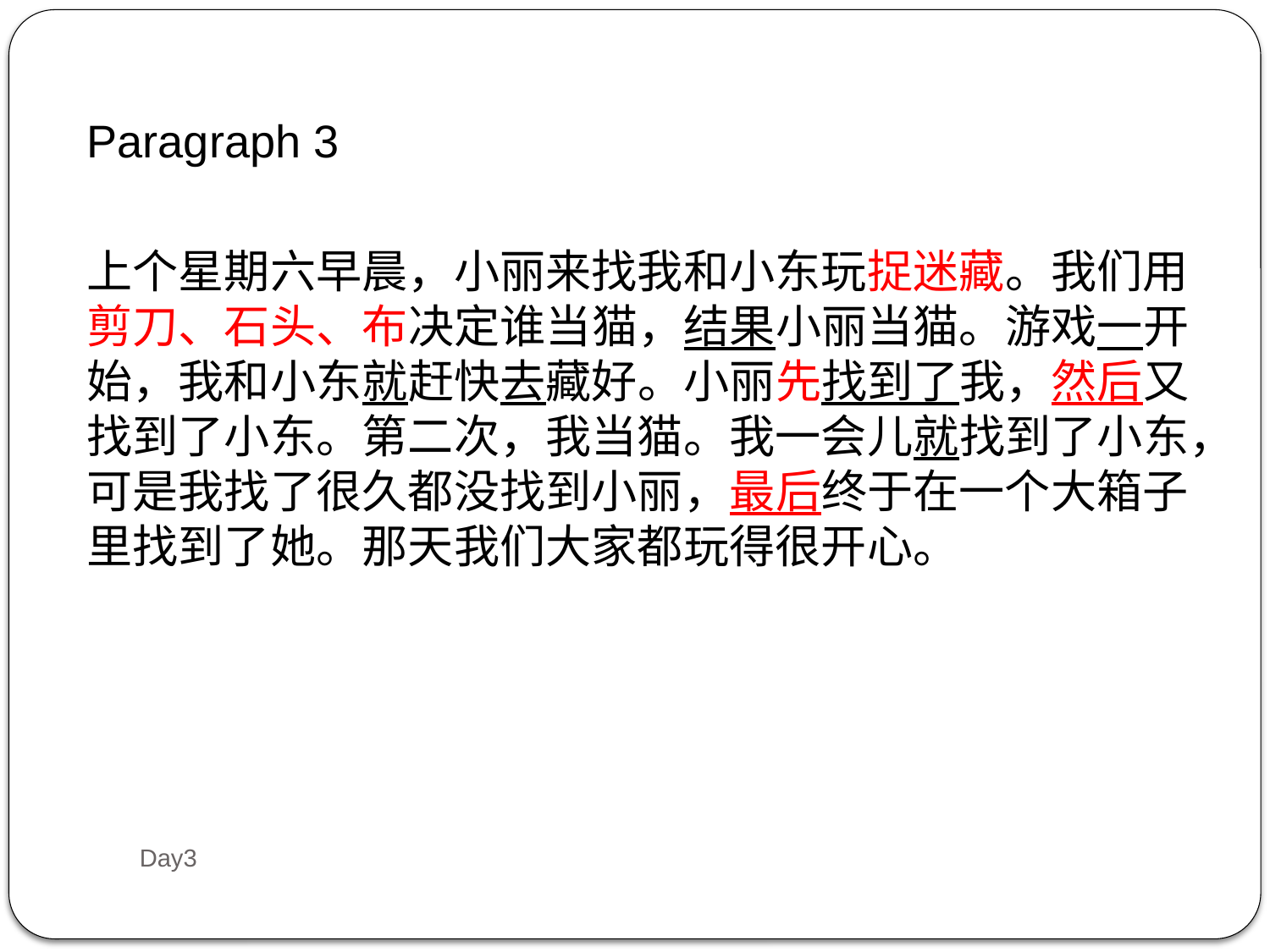

Paragraph 3

上个星期六早晨，小丽来找我和小东玩捉迷藏。我们用剪刀、石头、布决定谁当猫，结果小丽当猫。游戏一开始，我和小东就赶快去藏好。小丽先找到了我，然后又找到了小东。第二次，我当猫。我一会儿就找到了小东，可是我找了很久都没找到小丽，最后终于在一个大箱子里找到了她。那天我们大家都玩得很开心。
Day3